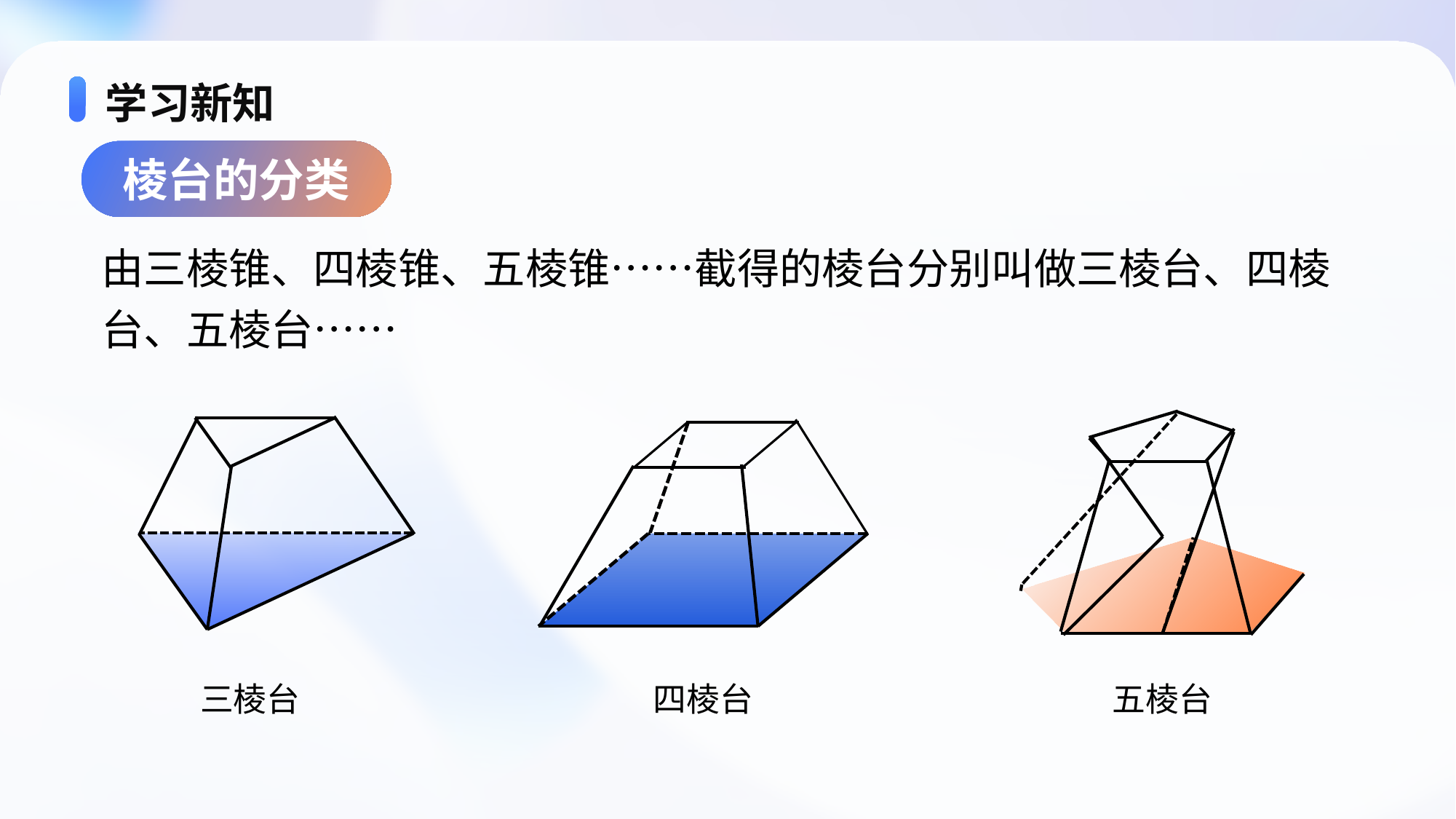

# 学习新知
棱台的分类
由三棱锥、四棱锥、五棱锥……截得的棱台分别叫做三棱台、四棱台、五棱台……

三棱台
四棱台
五棱台